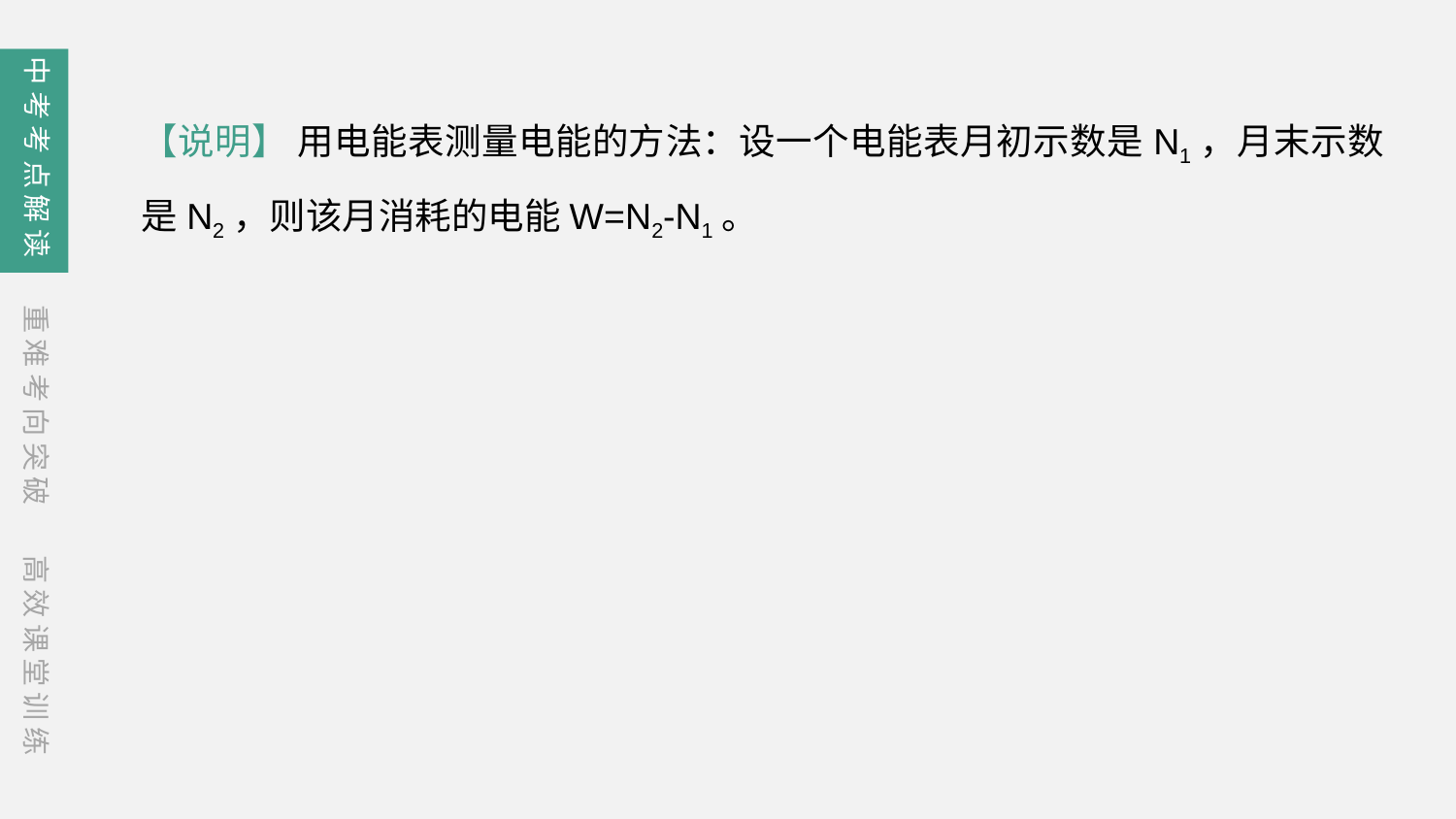

中考考点解读

【说明】 用电能表测量电能的方法：设一个电能表月初示数是N1，月末示数是N2，则该月消耗的电能W=N2-N1。
重难考向突破
高效课堂训练